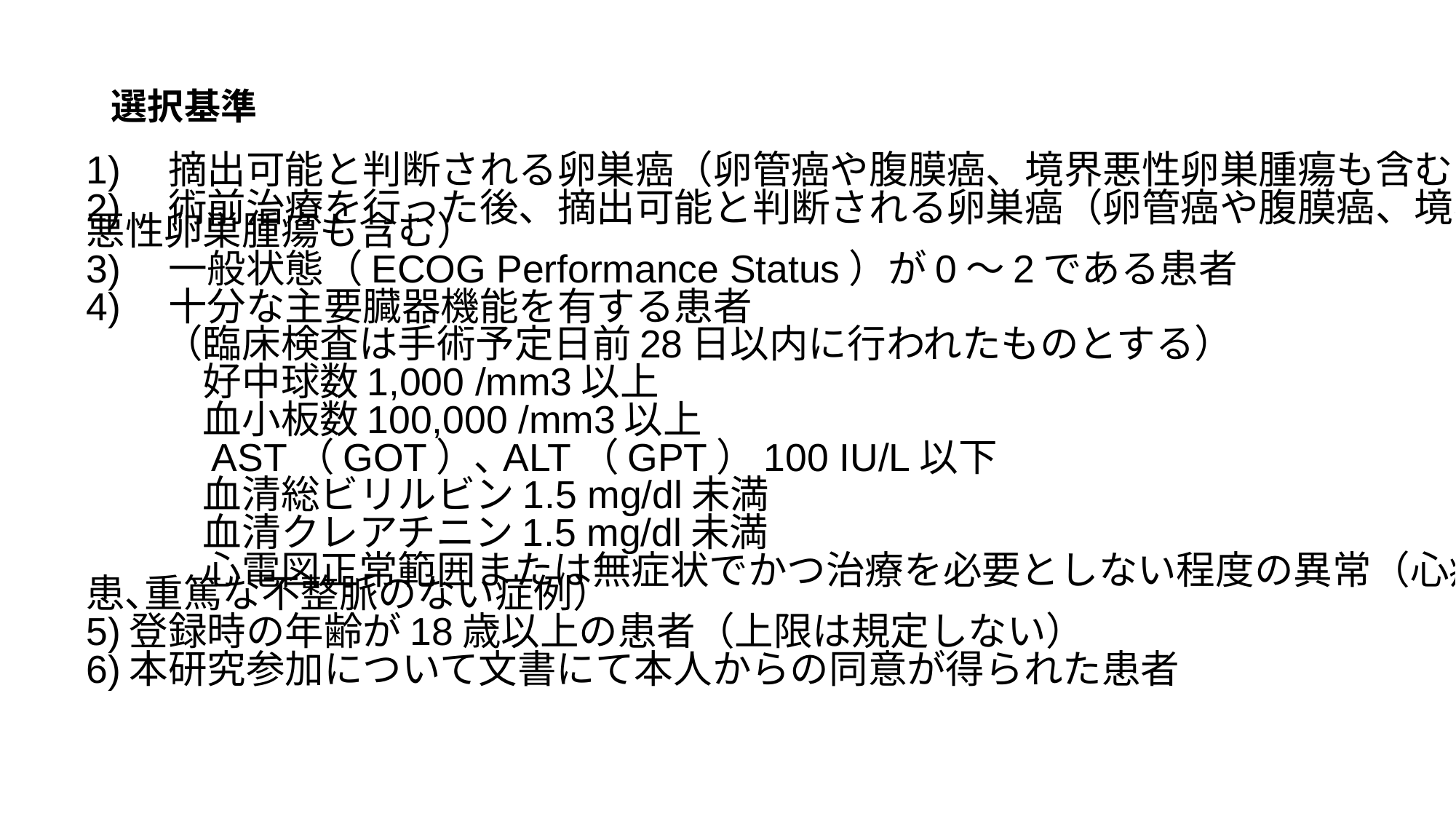

# 選択基準
1)　摘出可能と判断される卵巣癌（卵管癌や腹膜癌、境界悪性卵巣腫瘍も含む)
2)　術前治療を行った後、摘出可能と判断される卵巣癌（卵管癌や腹膜癌、境界悪性卵巣腫瘍も含む）
3)　一般状態（ECOG Performance Status）が0～2である患者
4)　十分な主要臓器機能を有する患者
　　（臨床検査は手術予定日前28日以内に行われたものとする）
　　　好中球数1,000 /mm3以上
　　　血小板数100,000 /mm3以上
　　　AST（GOT）､ALT（GPT）100 IU/L以下
　　　血清総ビリルビン1.5 mg/dl未満
　　　血清クレアチニン1.5 mg/dl未満
　　　心電図正常範囲または無症状でかつ治療を必要としない程度の異常（心疾患､重篤な不整脈のない症例）
5)登録時の年齢が18歳以上の患者（上限は規定しない）
6)本研究参加について文書にて本人からの同意が得られた患者